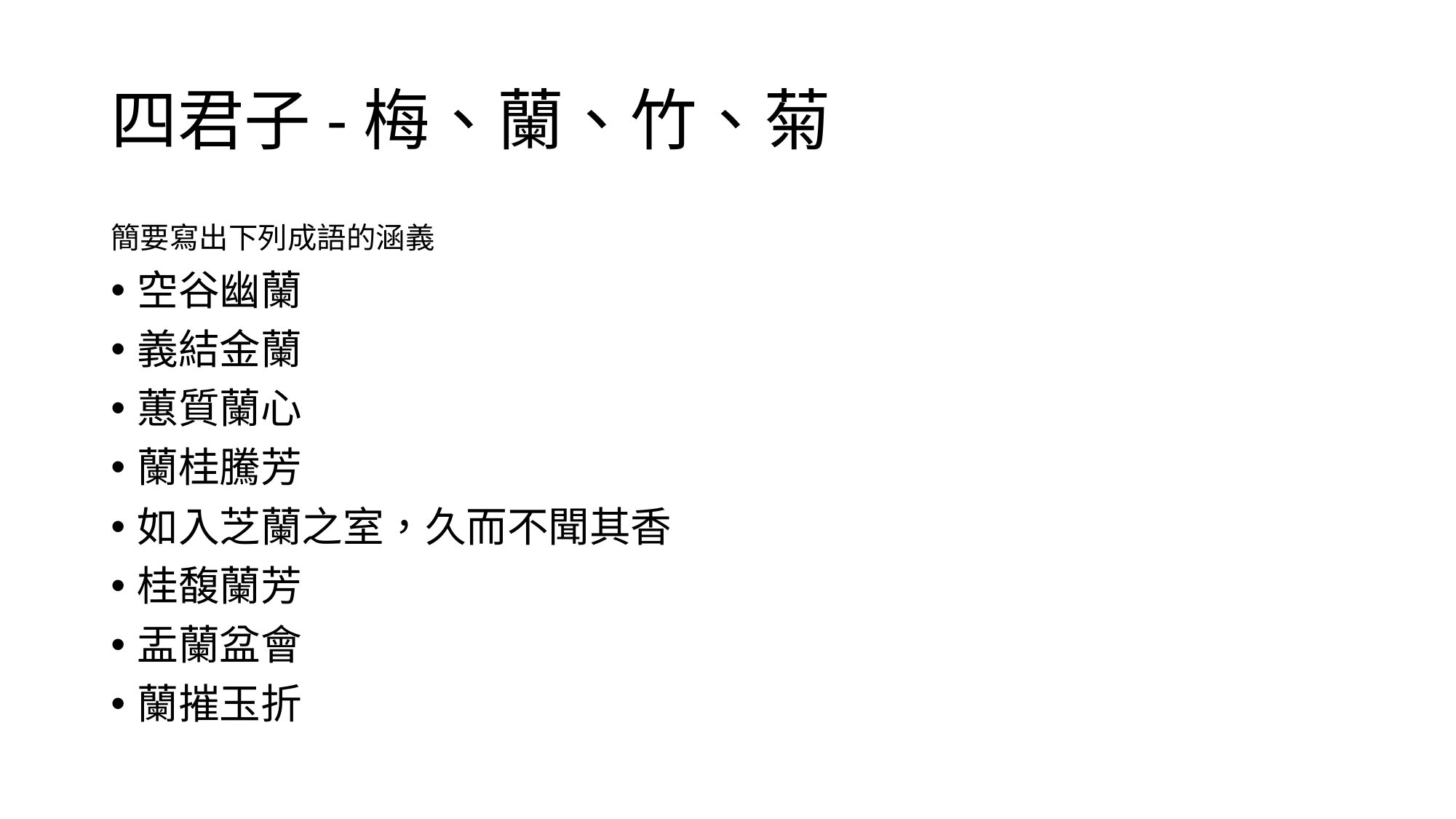

# 四君子-梅、蘭、竹、菊
簡要寫出下列成語的涵義
空谷幽蘭
義結金蘭
蕙質蘭心
蘭桂騰芳
如入芝蘭之室，久而不聞其香
桂馥蘭芳
盂蘭盆會
蘭摧玉折